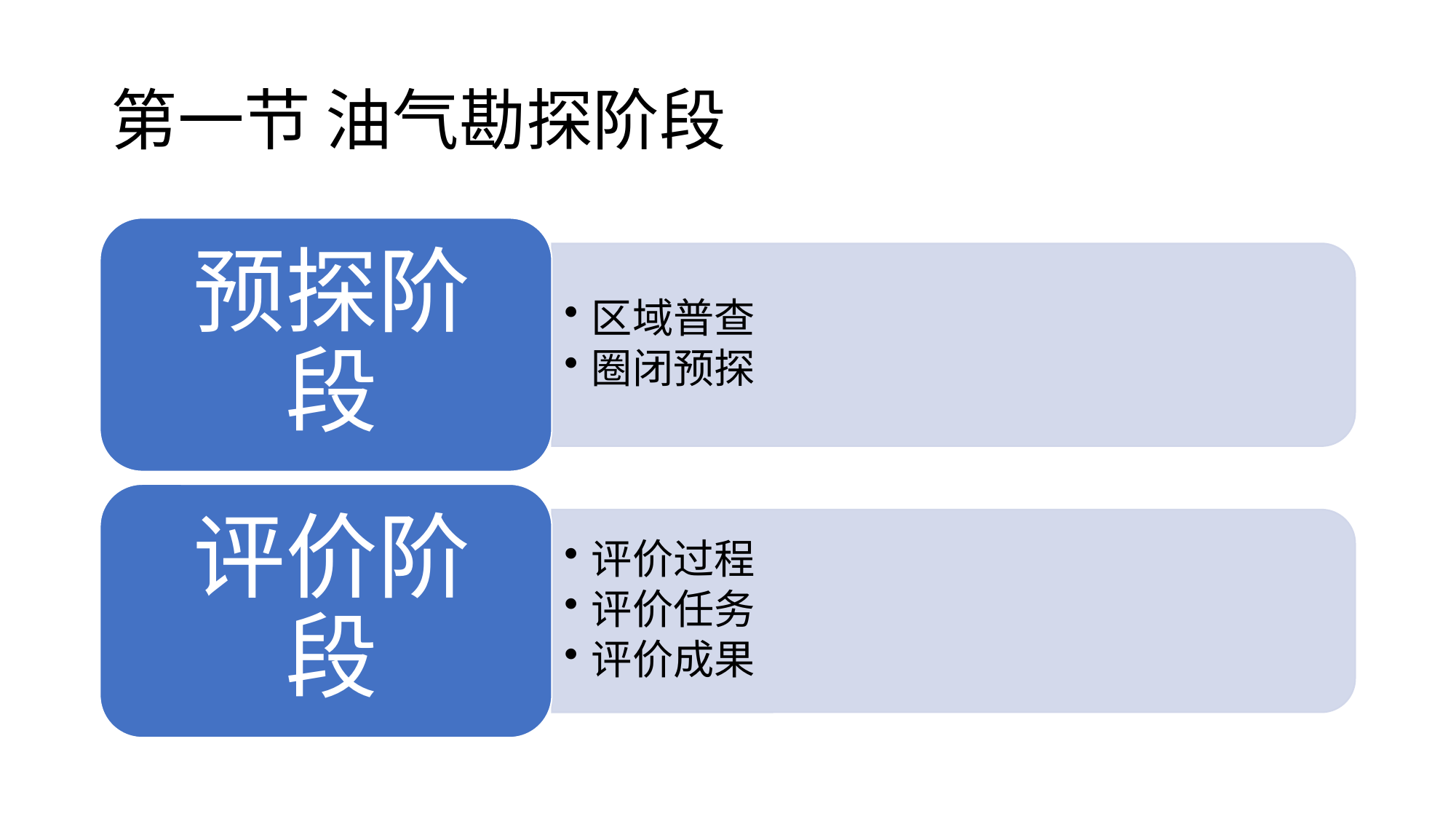

# 第一节 油气勘探阶段
区域普查
圈闭预探
预探阶段
评价过程
评价任务
评价成果
评价阶段